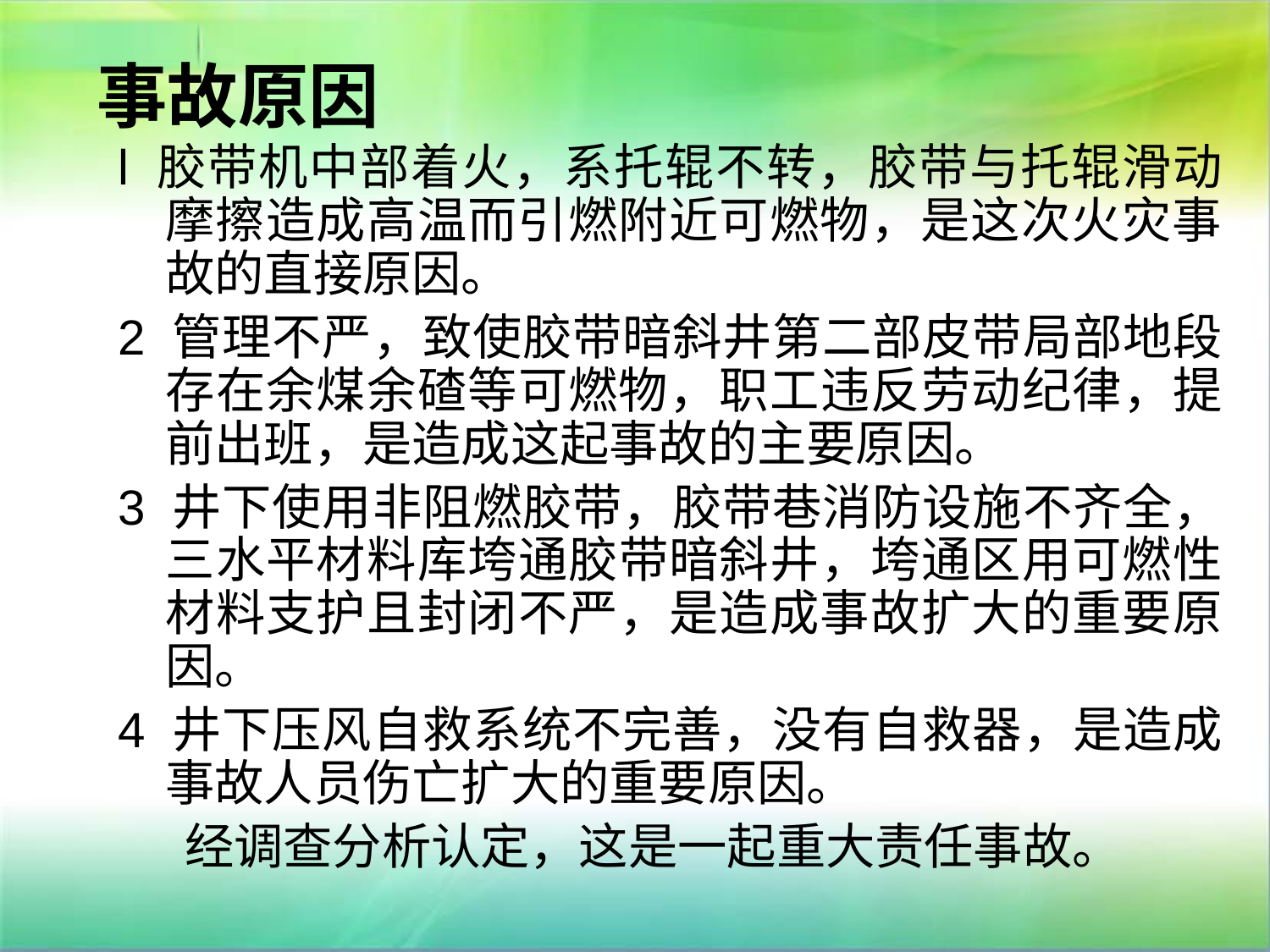

# 事故原因
l 胶带机中部着火，系托辊不转，胶带与托辊滑动摩擦造成高温而引燃附近可燃物，是这次火灾事故的直接原因。
2 管理不严，致使胶带暗斜井第二部皮带局部地段存在余煤余碴等可燃物，职工违反劳动纪律，提前出班，是造成这起事故的主要原因。
3 井下使用非阻燃胶带，胶带巷消防设施不齐全，三水平材料库垮通胶带暗斜井，垮通区用可燃性材料支护且封闭不严，是造成事故扩大的重要原因。
4 井下压风自救系统不完善，没有自救器，是造成事故人员伤亡扩大的重要原因。
     经调查分析认定，这是一起重大责任事故。